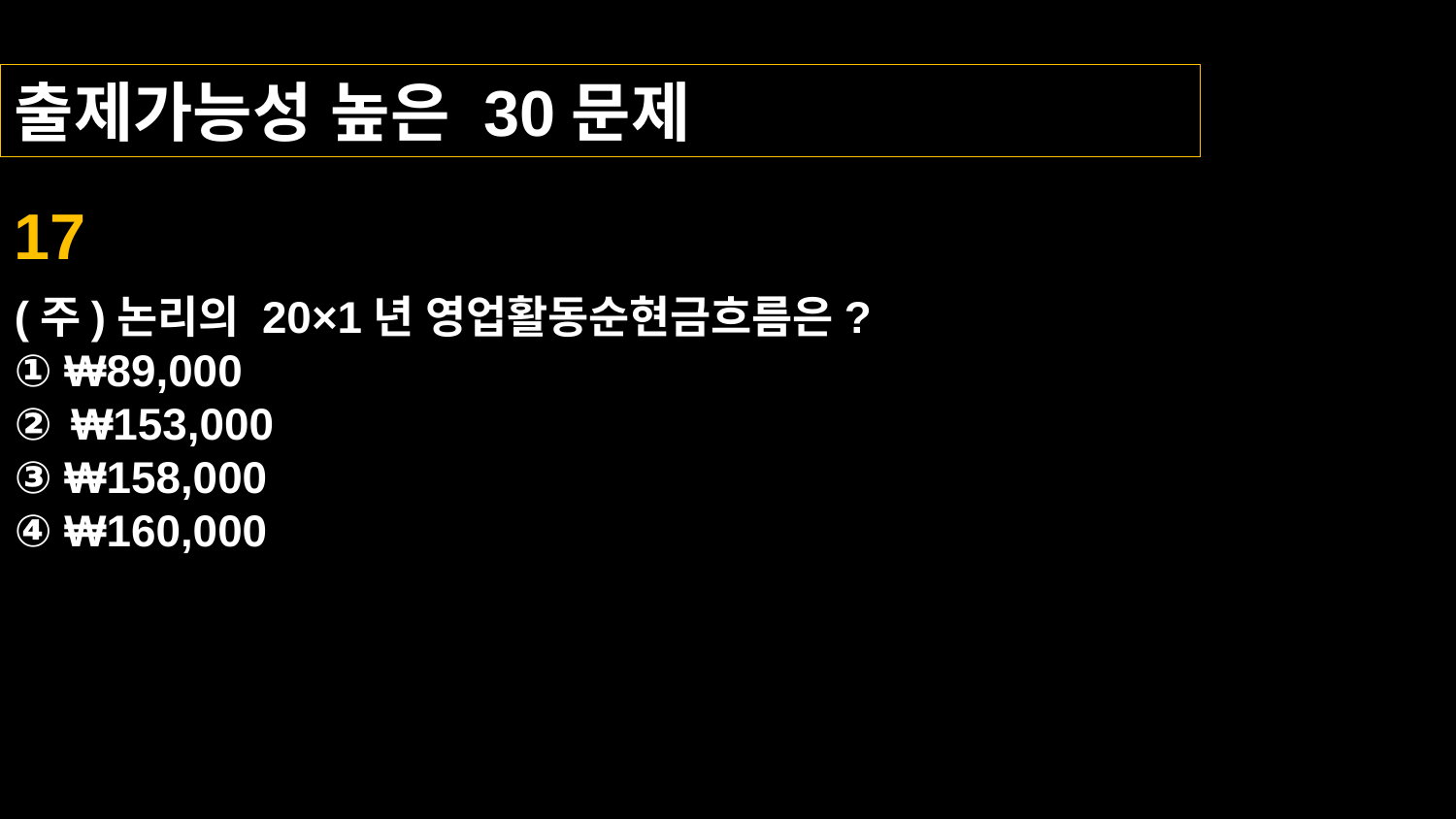

출제가능성 높은 30문제
17
(주)논리의 20×1년 영업활동순현금흐름은?
① ₩89,000
② ₩153,000
③ ₩158,000
④ ₩160,000